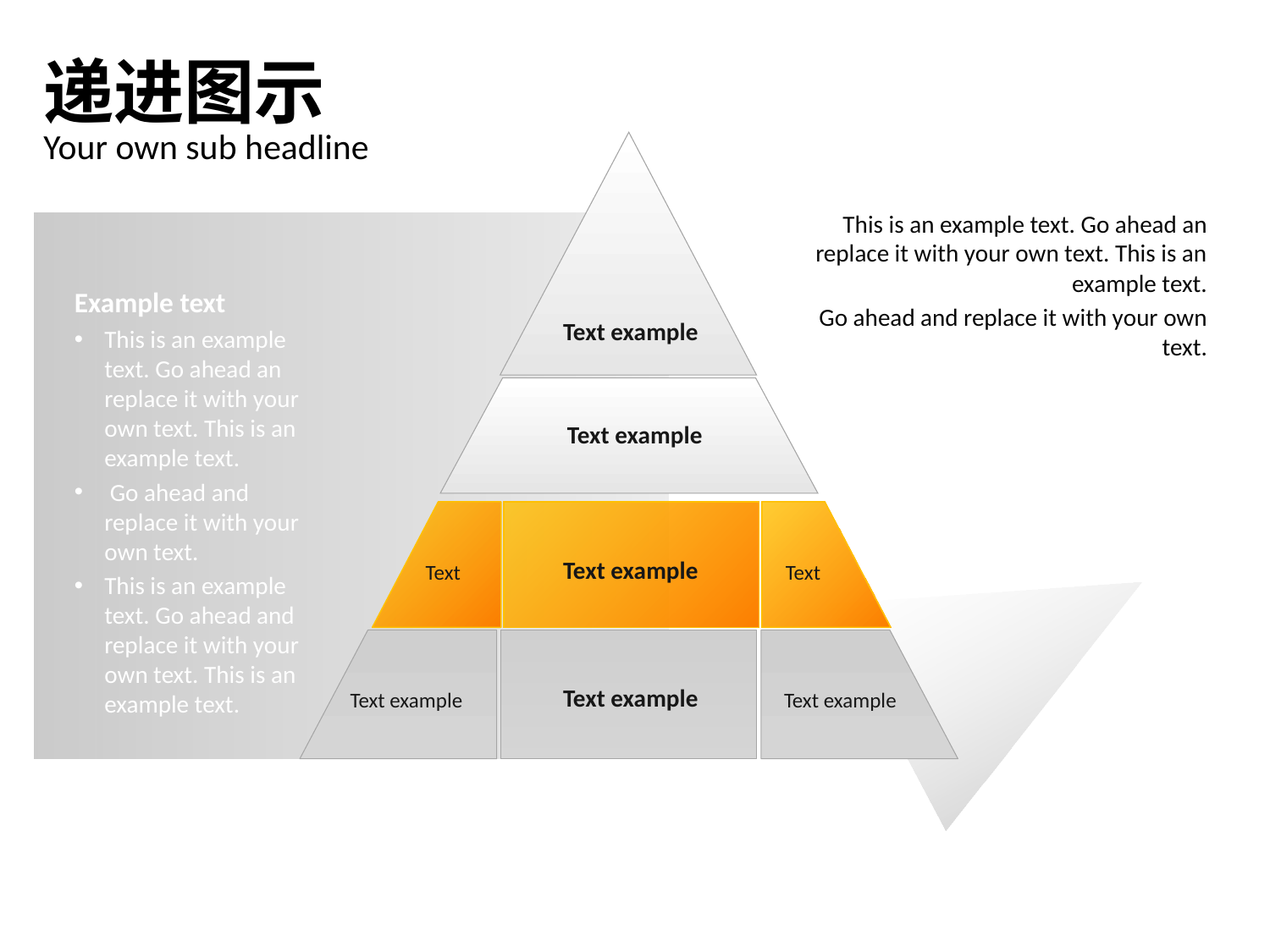

递进图示
Your own sub headline

Text example

Text example

Text example
Text
Text

Text example
Text example
Text example

This is an example text. Go ahead an replace it with your own text. This is an example text.
Go ahead and replace it with your own text.

Example text
This is an example text. Go ahead an replace it with your own text. This is an example text.
 Go ahead and replace it with your own text.
This is an example text. Go ahead and replace it with your own text. This is an example text.